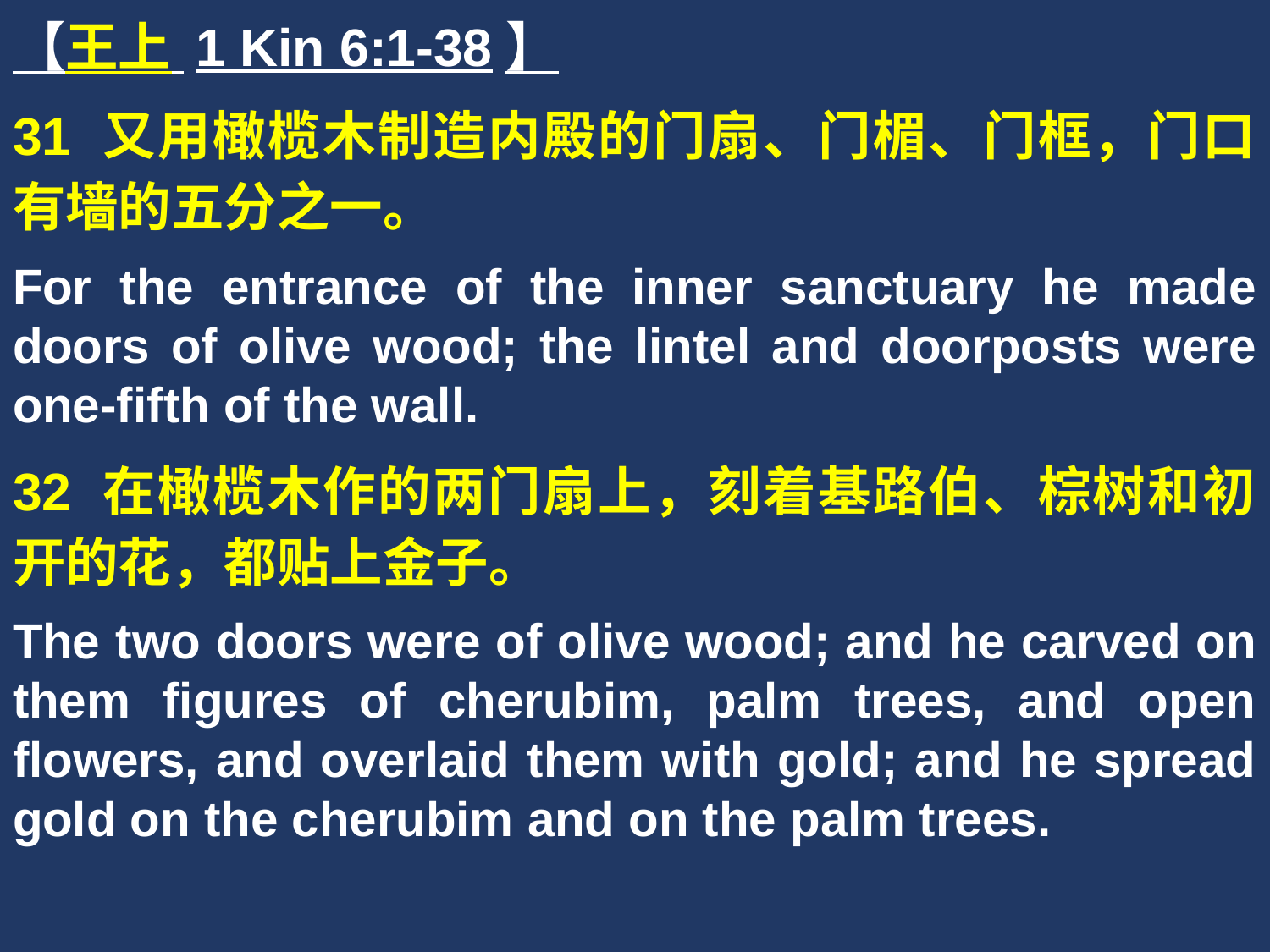

【王上 1 Kin 6:1-38】
31 又用橄榄木制造内殿的门扇、门楣、门框，门口有墙的五分之一。
For the entrance of the inner sanctuary he made doors of olive wood; the lintel and doorposts were one-fifth of the wall.
32 在橄榄木作的两门扇上，刻着基路伯、棕树和初开的花，都贴上金子。
The two doors were of olive wood; and he carved on them figures of cherubim, palm trees, and open flowers, and overlaid them with gold; and he spread gold on the cherubim and on the palm trees.